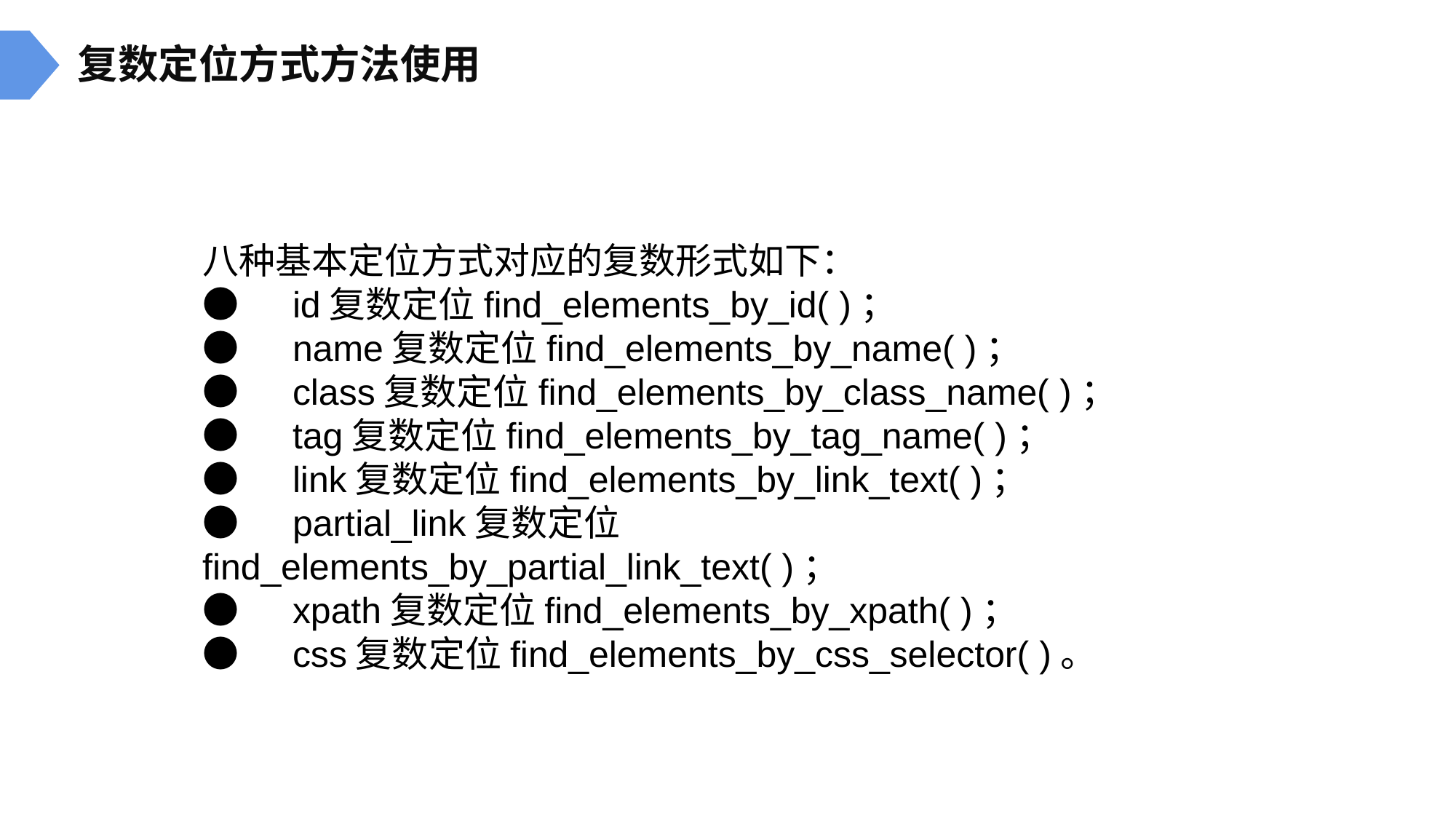

复数定位方式方法使用
八种基本定位方式对应的复数形式如下：
●　id复数定位find_elements_by_id( )；
●　name复数定位find_elements_by_name( )；
●　class复数定位find_elements_by_class_name( )；
●　tag复数定位find_elements_by_tag_name( )；
●　link复数定位find_elements_by_link_text( )；
●　partial_link复数定位find_elements_by_partial_link_text( )；
●　xpath复数定位find_elements_by_xpath( )；
●　css复数定位find_elements_by_css_selector( )。